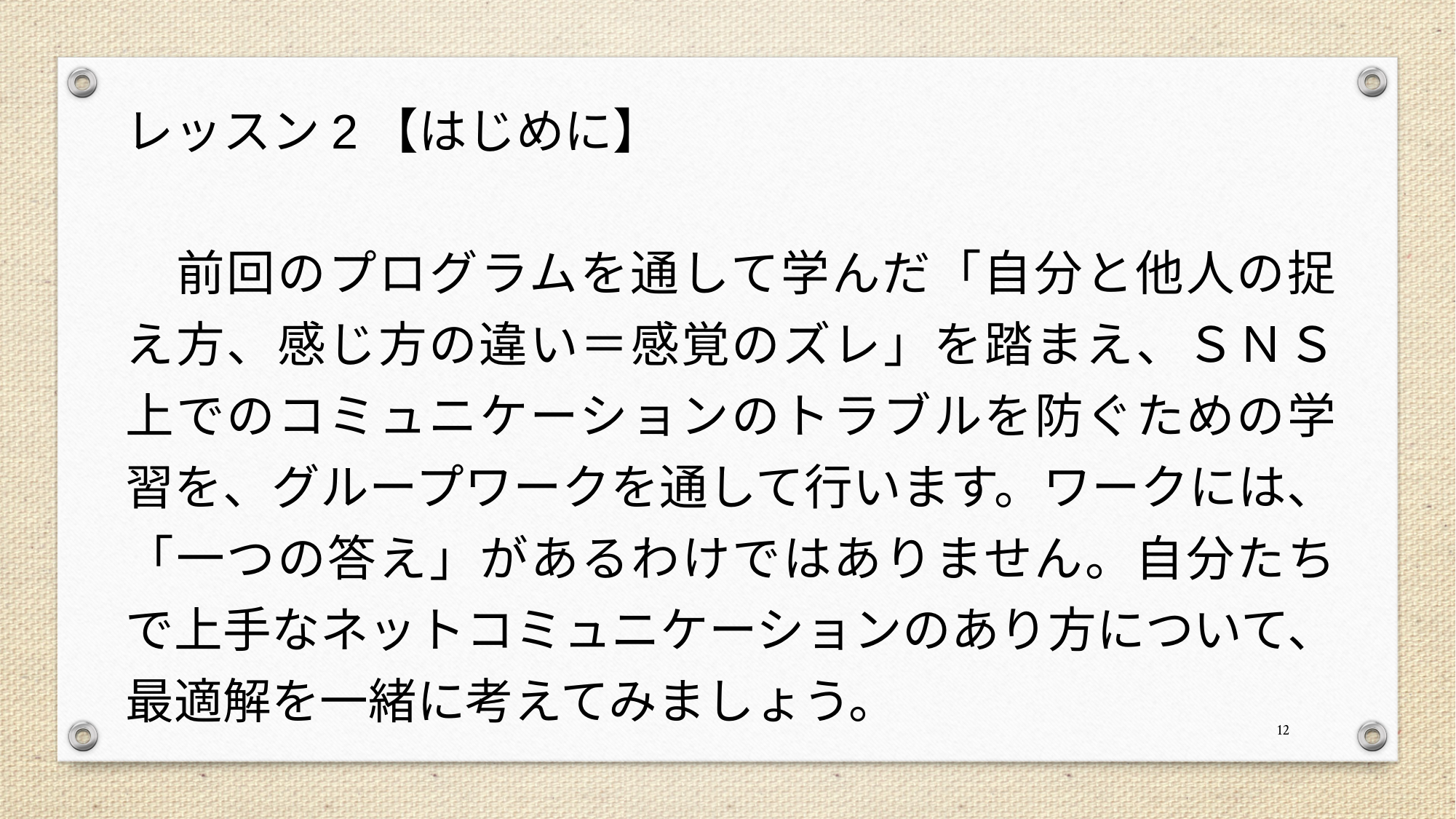

レッスン2【はじめに】

　前回のプログラムを通して学んだ「自分と他人の捉え方、感じ方の違い＝感覚のズレ」を踏まえ、ＳＮＳ上でのコミュニケーションのトラブルを防ぐための学習を、グループワークを通して行います。ワークには、「一つの答え」があるわけではありません。自分たちで上手なネットコミュニケーションのあり方について、最適解を一緒に考えてみましょう。
12